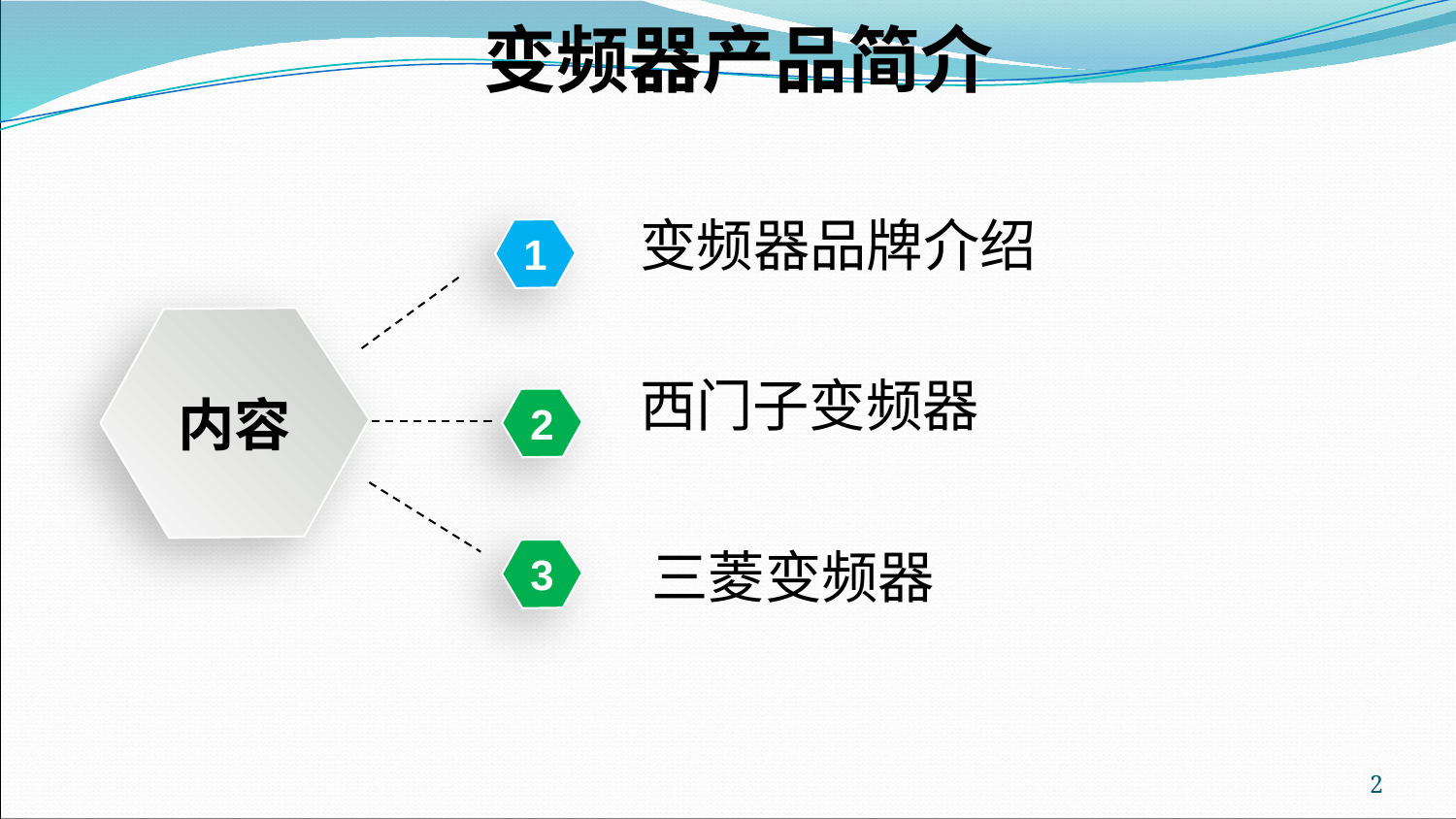

# 变频器产品简介
变频器品牌介绍
1
内容
西门子变频器
2
三菱变频器
3
2